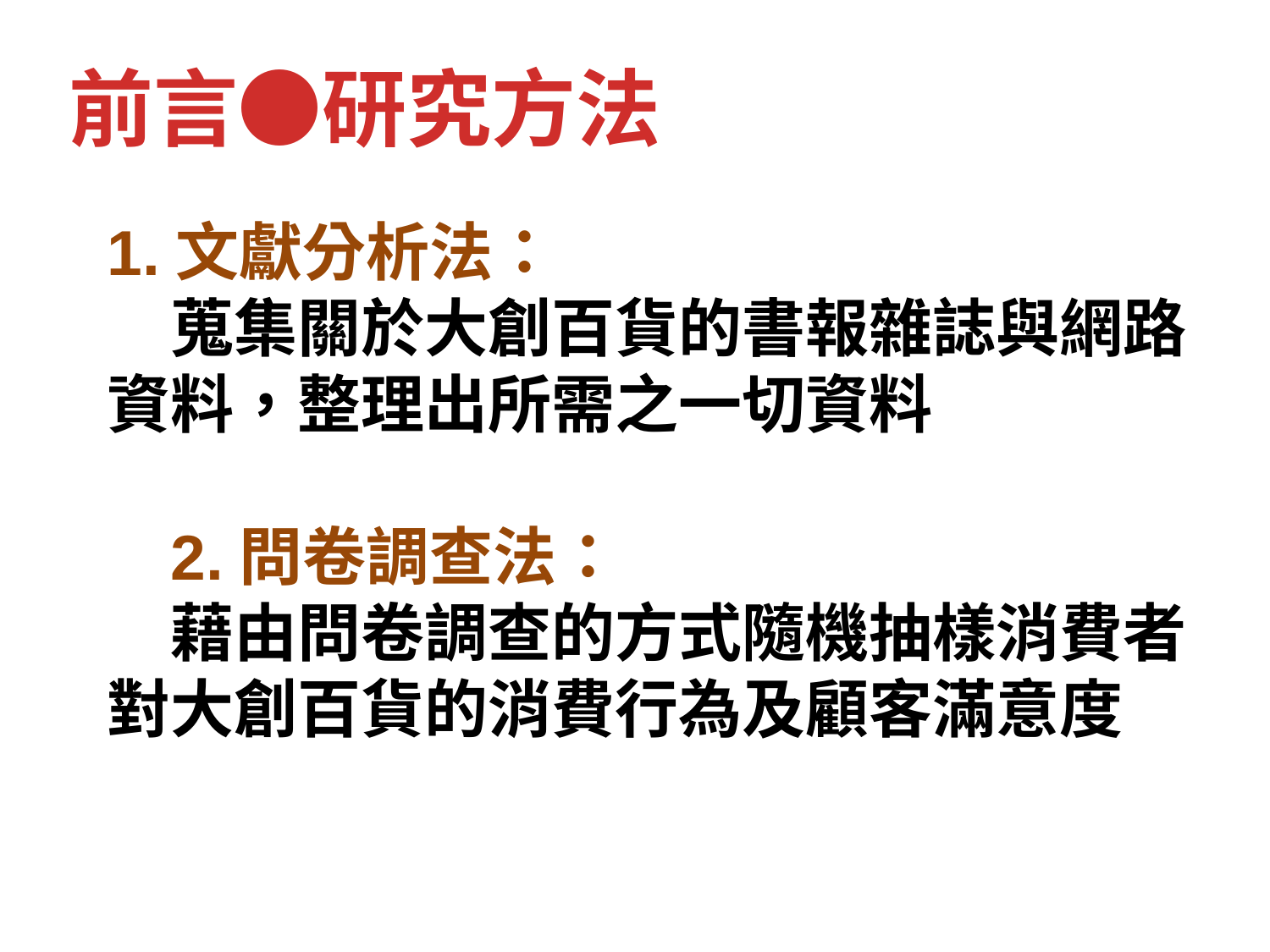

# 前言●研究方法
1.文獻分析法：
蒐集關於大創百貨的書報雜誌與網路資料，整理出所需之一切資料

2.問卷調查法：
藉由問卷調查的方式隨機抽樣消費者對大創百貨的消費行為及顧客滿意度